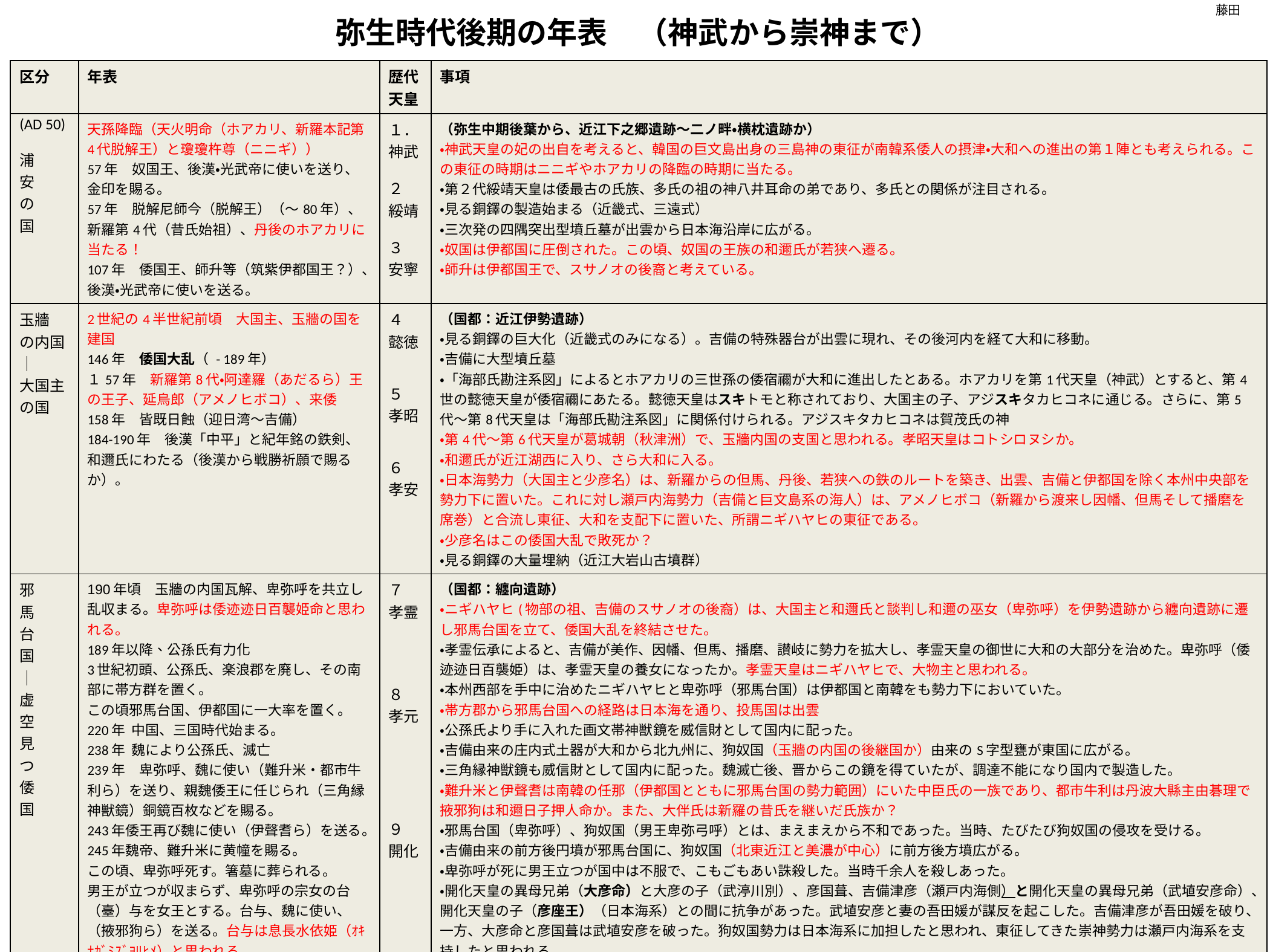

藤田
弥生時代後期の年表　（神武から崇神まで）
| 区分 | 年表 | 歴代 天皇 | 事項 |
| --- | --- | --- | --- |
| (AD 50) 浦 安 の 国 | 天孫降臨（天火明命（ホアカリ、新羅本記第4代脱解王）と瓊瓊杵尊（ニニギ）） 57年　奴国王、後漢・光武帝に使いを送り、金印を賜る。 57年　脱解尼師今（脱解王）（～80年）、新羅第4代（昔氏始祖）、丹後のホアカリに当たる！ 107年　倭国王、師升等（筑紫伊都国王？）、後漢・光武帝に使いを送る。 | １． 神武 ２ 綏靖 ３ 安寧 | （弥生中期後葉から、近江下之郷遺跡～二ノ畔・横枕遺跡か） ・神武天皇の妃の出自を考えると、韓国の巨文島出身の三島神の東征が南韓系倭人の摂津・大和への進出の第１陣とも考えられる。この東征の時期はニニギやホアカリの降臨の時期に当たる。 ・第２代綏靖天皇は倭最古の氏族、多氏の祖の神八井耳命の弟であり、多氏との関係が注目される。 ・見る銅鐸の製造始まる（近畿式、三遠式） ・三次発の四隅突出型墳丘墓が出雲から日本海沿岸に広がる。 ・奴国は伊都国に圧倒された。この頃、奴国の王族の和邇氏が若狭へ遷る。 ・師升は伊都国王で、スサノオの後裔と考えている。 |
| 玉牆 の内国 ｜ 大国主の国 | 2世紀の4半世紀前頃　大国主、玉牆の国を建国 146年　倭国大乱（ - 189年）　 １57年　新羅第8代・阿達羅（あだるら）王の王子、延烏郎（アメノヒボコ）、来倭 158年　皆既日蝕（迎日湾～吉備） 184-190年　後漢「中平」と紀年銘の鉄剣、和邇氏にわたる（後漢から戦勝祈願で賜るか）。 | ４ 懿徳 ５ 孝昭 ６ 孝安 | （国都：近江伊勢遺跡） ・見る銅鐸の巨大化（近畿式のみになる）。吉備の特殊器台が出雲に現れ、その後河内を経て大和に移動。 ・吉備に大型墳丘墓 ・「海部氏勘注系図」によるとホアカリの三世孫の倭宿禰が大和に進出したとある。ホアカリを第1代天皇（神武）とすると、第4世の懿徳天皇が倭宿禰にあたる。懿徳天皇はスキトモと称されており、大国主の子、アジスキタカヒコネに通じる。さらに、第5代～第8代天皇は「海部氏勘注系図」に関係付けられる。アジスキタカヒコネは賀茂氏の神 ・第4代～第6代天皇が葛城朝（秋津洲）で、玉牆内国の支国と思われる。孝昭天皇はコトシロヌシか。 ・和邇氏が近江湖西に入り、さら大和に入る。 ・日本海勢力（大国主と少彦名）は、新羅からの但馬、丹後、若狭への鉄のルートを築き、出雲、吉備と伊都国を除く本州中央部を勢力下に置いた。これに対し瀬戸内海勢力（吉備と巨文島系の海人）は、アメノヒボコ（新羅から渡来し因幡、但馬そして播磨を席巻）と合流し東征、大和を支配下に置いた、所謂ニギハヤヒの東征である。 ・少彦名はこの倭国大乱で敗死か？ ・見る銅鐸の大量埋納（近江大岩山古墳群） |
| 邪 馬 台 国 ｜ 虚 空 見 つ 倭 国 | 190年頃　玉牆の内国瓦解、卑弥呼を共立し乱収まる。卑弥呼は倭迹迹日百襲姫命と思われる。 189年以降、公孫氏有力化 3世紀初頭、公孫氏、楽浪郡を廃し、その南部に帯方群を置く。 この頃邪馬台国、伊都国に一大率を置く。 220年 中国、三国時代始まる。 238年 魏により公孫氏、滅亡 239年　卑弥呼、魏に使い（難升米・都市牛利ら）を送り、親魏倭王に任じられ（三角縁神獣鏡）銅鏡百枚などを賜る。 243年倭王再び魏に使い（伊聲耆ら）を送る。 245年魏帝、難升米に黄幢を賜る。 この頃、卑弥呼死す。箸墓に葬られる。 男王が立つが収まらず、卑弥呼の宗女の台（臺）与を女王とする。台与、魏に使い、（掖邪狗ら）を送る。台与は息長水依姫（ｵｷﾅｶﾞﾐｽﾞﾖﾘﾋﾒ）と思われる。 265年　晋（- 420年）　司馬炎が魏最後の元帝から禅譲を受けて建国した。 266年　倭、台与、西晋(晋）に使いを送る。 | ７ 孝霊 ８ 孝元 ９ 開化 | （国都：纏向遺跡） ・ニギハヤヒ(物部の祖、吉備のスサノオの後裔）は、大国主と和邇氏と談判し和邇の巫女（卑弥呼）を伊勢遺跡から纏向遺跡に遷し邪馬台国を立て、倭国大乱を終結させた。 ・孝霊伝承によると、吉備が美作、因幡、但馬、播磨、讃岐に勢力を拡大し、孝霊天皇の御世に大和の大部分を治めた。卑弥呼（倭迹迹日百襲姫）は、孝霊天皇の養女になったか。孝霊天皇はニギハヤヒで、大物主と思われる。 ・本州西部を手中に治めたニギハヤヒと卑弥呼（邪馬台国）は伊都国と南韓をも勢力下においていた。 ・帯方郡から邪馬台国への経路は日本海を通り、投馬国は出雲 ・公孫氏より手に入れた画文帯神獣鏡を威信財として国内に配った。 ・吉備由来の庄内式土器が大和から北九州に、狗奴国（玉牆の内国の後継国か）由来のS字型甕が東国に広がる。 ・三角縁神獣鏡も威信財として国内に配った。魏滅亡後、晋からこの鏡を得ていたが、調達不能になり国内で製造した。 ・難升米と伊聲耆は南韓の任那（伊都国とともに邪馬台国の勢力範囲）にいた中臣氏の一族であり、都市牛利は丹波大縣主由碁理で掖邪狗は和邇日子押人命か。また、大伴氏は新羅の昔氏を継いだ氏族か？ ・邪馬台国（卑弥呼）、狗奴国（男王卑弥弓呼）とは、まえまえから不和であった。当時、たびたび狗奴国の侵攻を受ける。 ・吉備由来の前方後円墳が邪馬台国に、狗奴国（北東近江と美濃が中心）に前方後方墳広がる。 ・卑弥呼が死に男王立つが国中は不服で、こもごもあい誅殺した。当時千余人を殺しあった。 ・開化天皇の異母兄弟（大彦命）と大彦の子（武渟川別）、彦国葺、吉備津彦（瀬戸内海側）と開化天皇の異母兄弟（武埴安彦命）、開化天皇の子（彦座王）（日本海系）との間に抗争があった。武埴安彦と妻の吾田媛が謀反を起こした。吉備津彦が吾田媛を破り、一方、大彦命と彦国葺は武埴安彦を破った。狗奴国勢力は日本海系に加担したと思われ、東征してきた崇神勢力は瀬戸内海系を支持したと思われる。 ・大彦と彦座王の抗争は卑弥呼の宗女の台与を女王とすることで一応収束するが、崇神・垂仁朝になっても大彦と彦座王の対立は続く。 （近江の天の御影抻（息長氏か）の娘の台与は卑弥呼の姪（孫）とも言われる。台与は大国主の狗奴国の領域の近江の豊郷にいたと思われ、彦座王の妻となる。） ・崇神勢力（大彦ら）が大和を制圧し、ウマシマジと天香久山に出雲を挟撃させる。四道（北陸、東海、西海、丹波）に四道将軍（大彦、武渟川別、吉備津彦、彦座王）を派遣し各道を制圧する。 |
| ヤマト 王権 | 3世紀末頃　邪馬台国亡び、ヤマト王権成立 | １０ 崇神 | ・崇神天皇即位 |